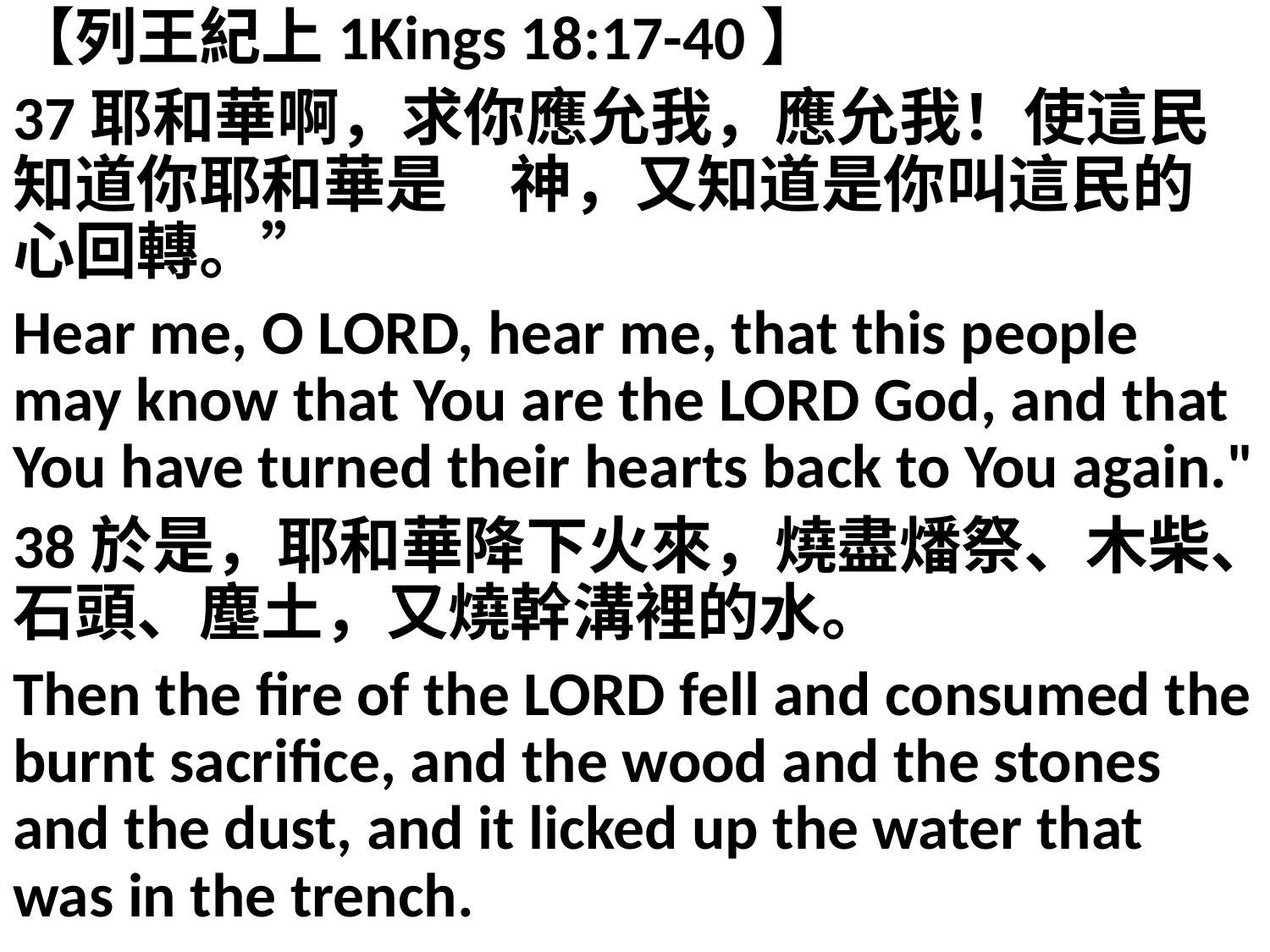

【列王紀上1Kings 18:17-40】
37耶和華啊，求你應允我，應允我！使這民知道你耶和華是　神，又知道是你叫這民的心回轉。”
Hear me, O LORD, hear me, that this people may know that You are the LORD God, and that You have turned their hearts back to You again."
38於是，耶和華降下火來，燒盡燔祭、木柴、石頭、塵土，又燒幹溝裡的水。
Then the fire of the LORD fell and consumed the burnt sacrifice, and the wood and the stones and the dust, and it licked up the water that was in the trench.